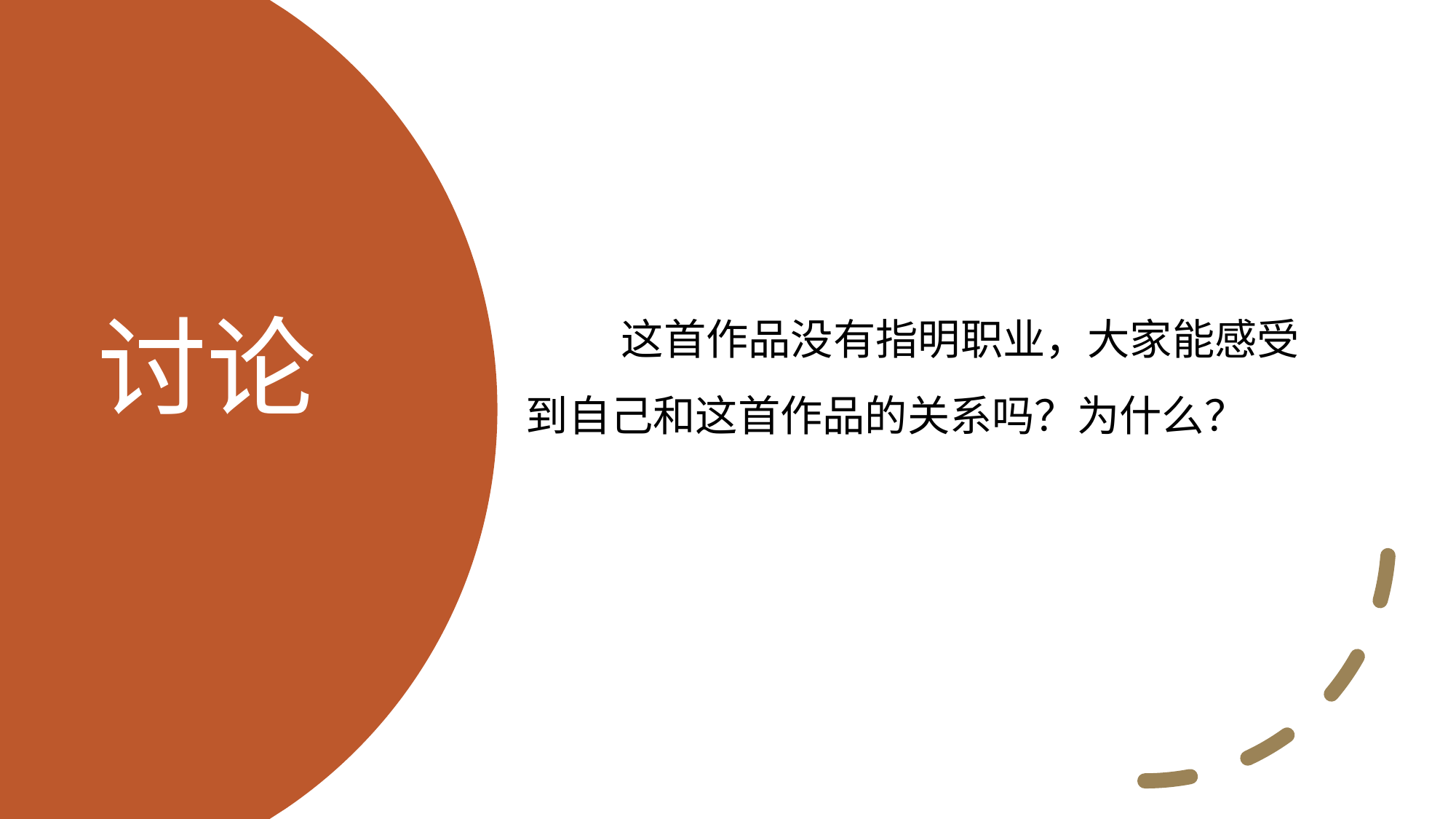

这首作品没有指明职业，大家能感受到自己和这首作品的关系吗？为什么？

讨论